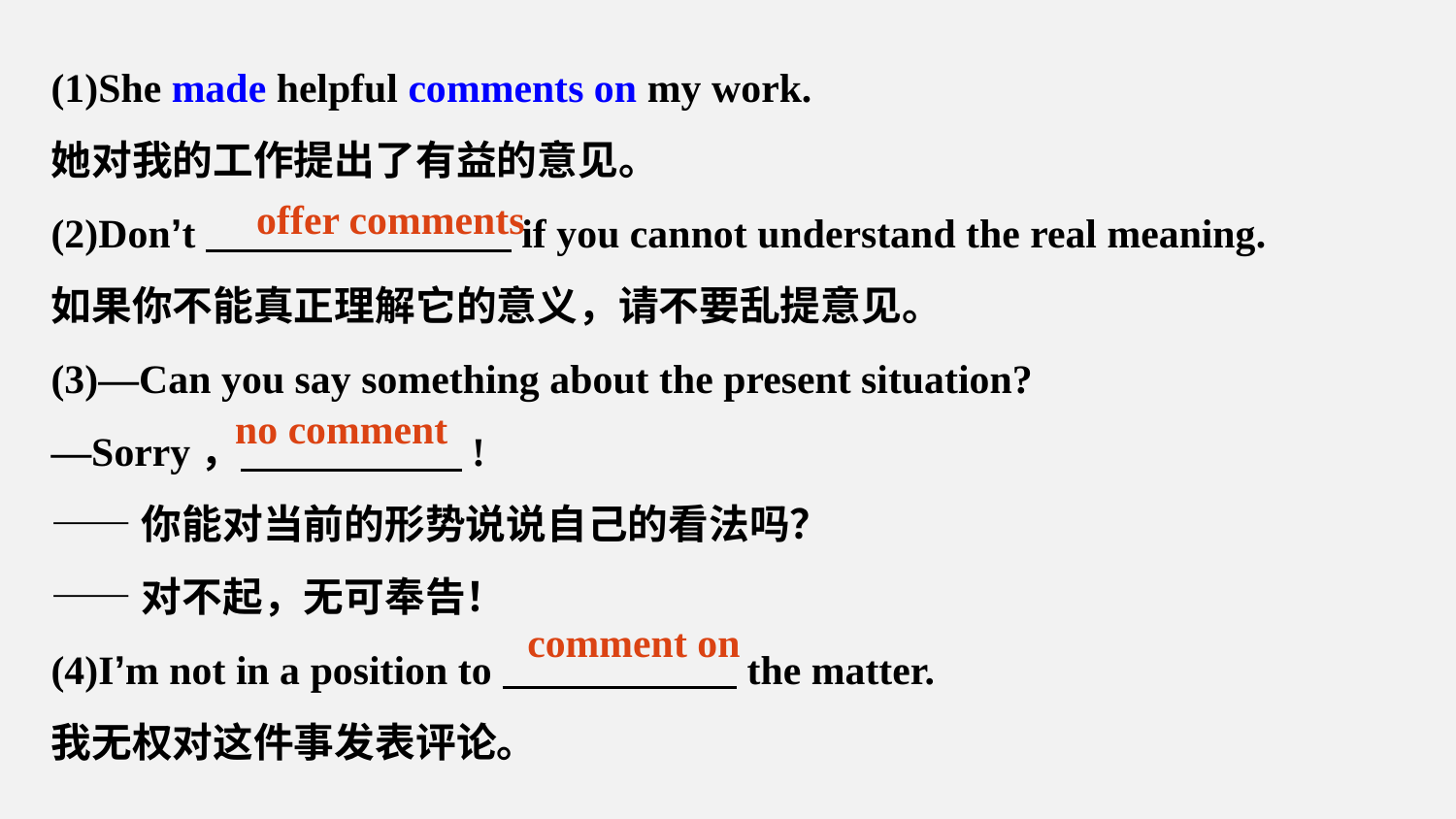

(1)She made helpful comments on my work.
她对我的工作提出了有益的意见。
(2)Don’t                                if you cannot understand the real meaning.
如果你不能真正理解它的意义，请不要乱提意见。
(3)—Can you say something about the present situation?
—Sorry，                        !
——你能对当前的形势说说自己的看法吗？
——对不起，无可奉告！
(4)I’m not in a position to                         the matter.
我无权对这件事发表评论。
offer comments
no comment
comment on